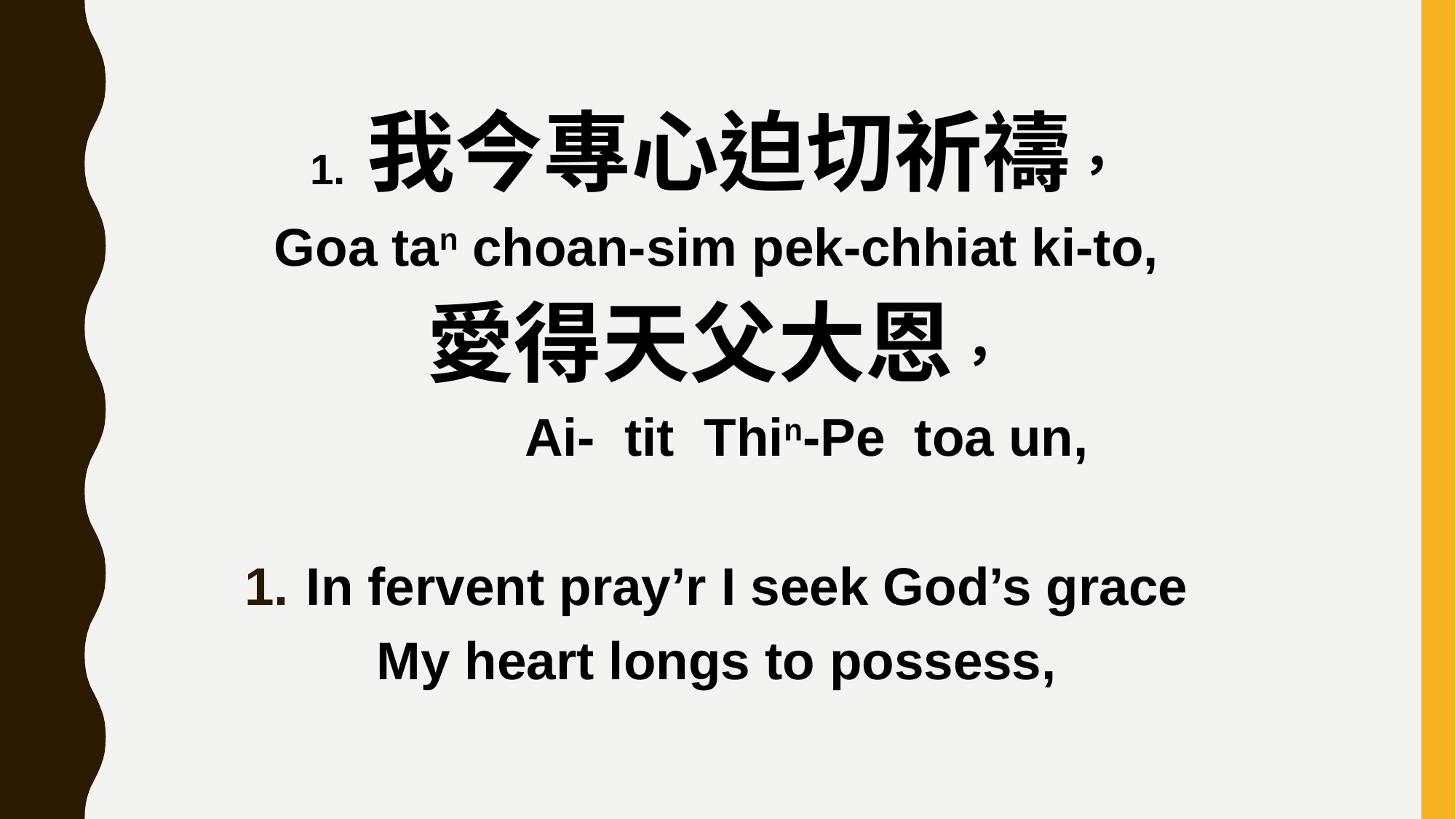

1. 我今專心迫切祈禱，
Goa tan choan-sim pek-chhiat ki-to,
愛得天父大恩，
                        Ai-  tit  Thin-Pe  toa un,

In fervent pray’r I seek God’s grace
My heart longs to possess,